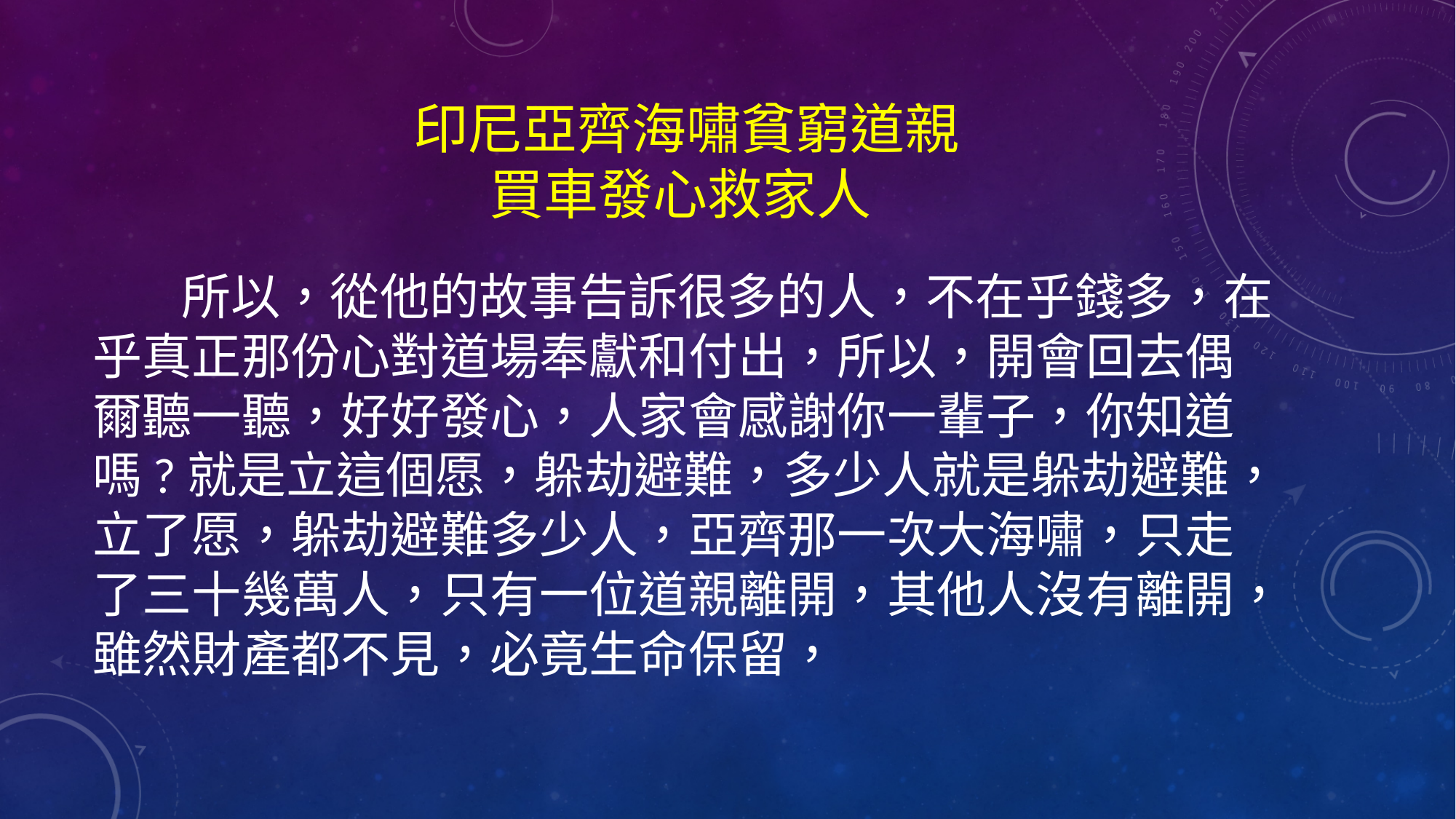

# 印尼亞齊海嘯貧窮道親 買車發心救家人
       所以，從他的故事告訴很多的人，不在乎錢多，在乎真正那份心對道場奉獻和付出，所以，開會回去偶爾聽一聽，好好發心，人家會感謝你一輩子，你知道嗎?就是立這個愿，躲劫避難，多少人就是躲劫避難，立了愿，躲劫避難多少人，亞齊那一次大海嘯，只走了三十幾萬人，只有一位道親離開，其他人沒有離開，雖然財產都不見，必竟生命保留，